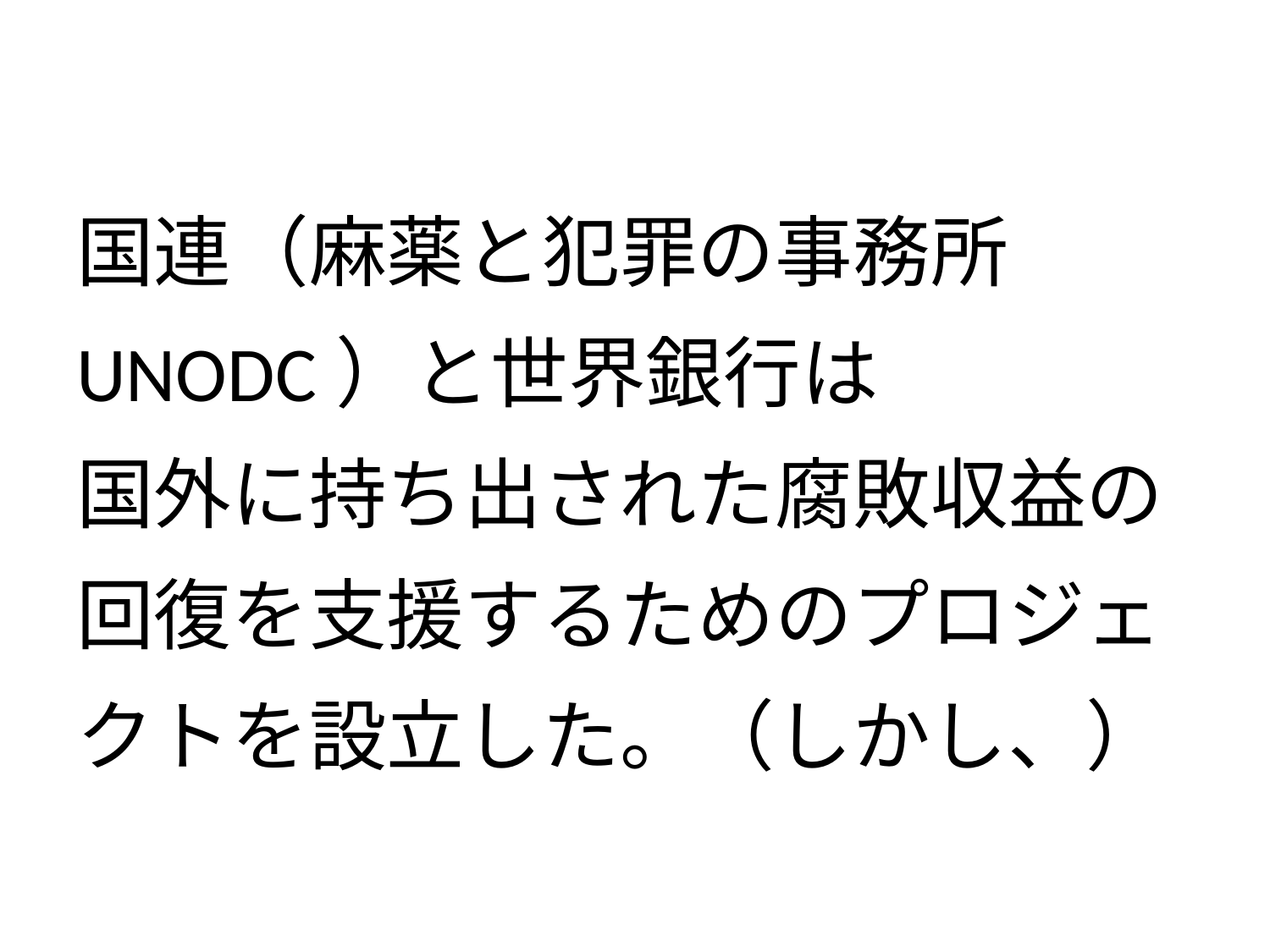

# 国連（麻薬と犯罪の事務所 UNODC）と世界銀行は 国外に持ち出された腐敗収益の回復を支援するためのプロジェクトを設立した。（しかし、）